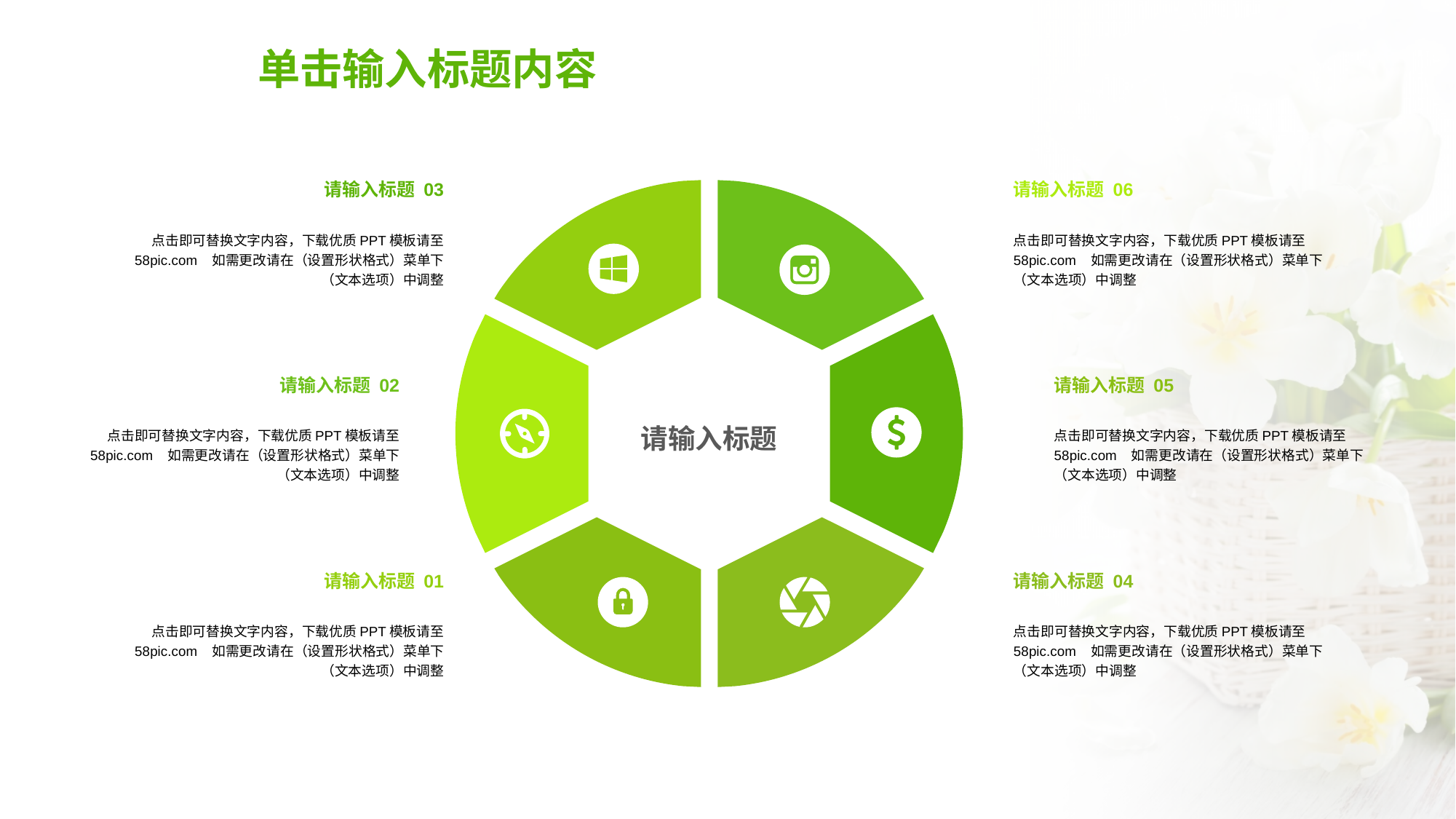

请输入标题 03
点击即可替换文字内容，下载优质PPT模板请至 58pic.com   如需更改请在（设置形状格式）菜单下
（文本选项）中调整
请输入标题 06
点击即可替换文字内容，下载优质PPT模板请至 58pic.com   如需更改请在（设置形状格式）菜单下
（文本选项）中调整

请输入标题

请输入标题 02
点击即可替换文字内容，下载优质PPT模板请至 58pic.com   如需更改请在（设置形状格式）菜单下
（文本选项）中调整
请输入标题 05
点击即可替换文字内容，下载优质PPT模板请至 58pic.com   如需更改请在（设置形状格式）菜单下
（文本选项）中调整
请输入标题 01
点击即可替换文字内容，下载优质PPT模板请至 58pic.com   如需更改请在（设置形状格式）菜单下
（文本选项）中调整
请输入标题 04
点击即可替换文字内容，下载优质PPT模板请至 58pic.com   如需更改请在（设置形状格式）菜单下
（文本选项）中调整